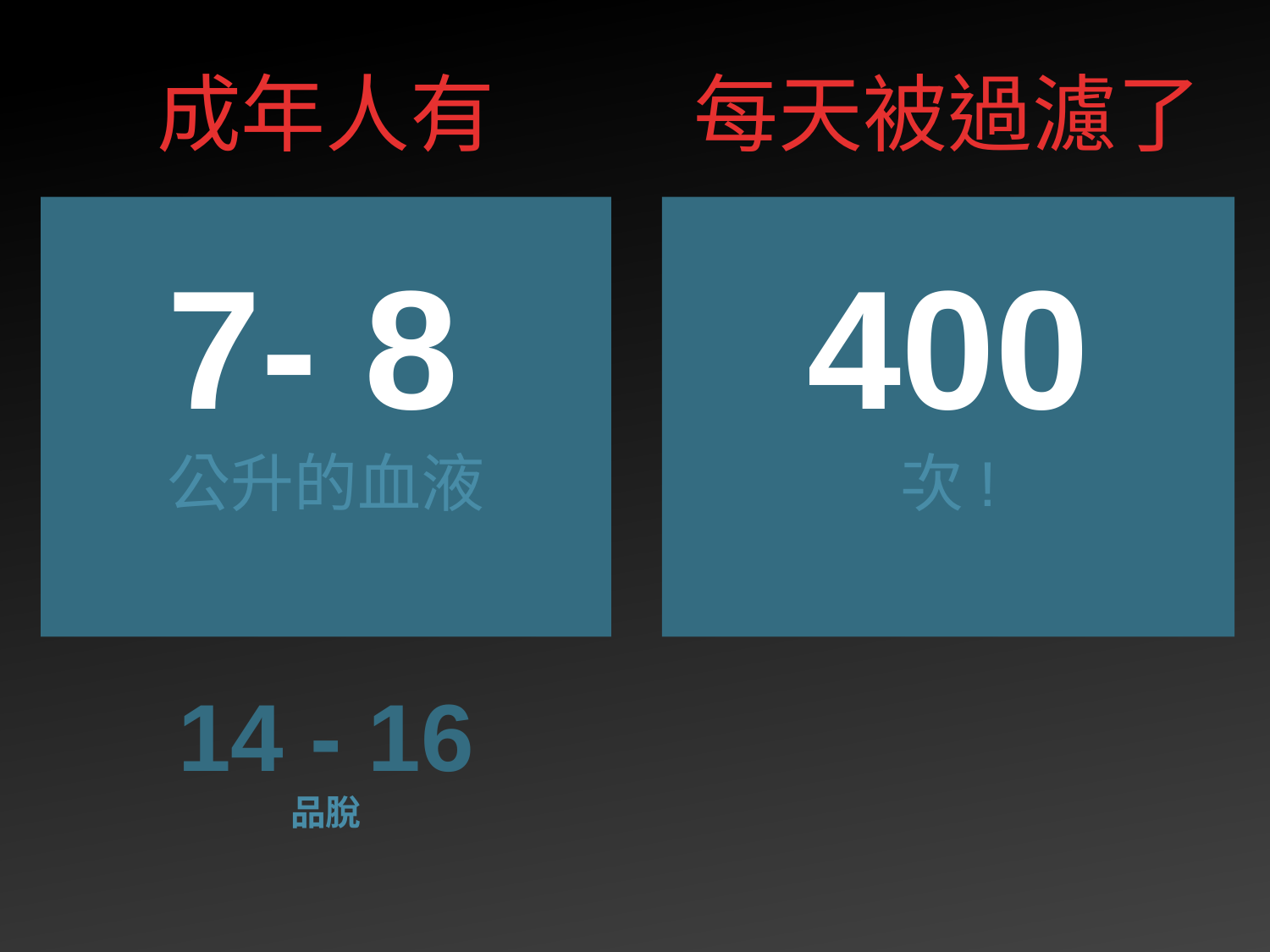

成年人有

7- 8
公升的血液
每天被過濾了

400
次!
14 - 16
品脫